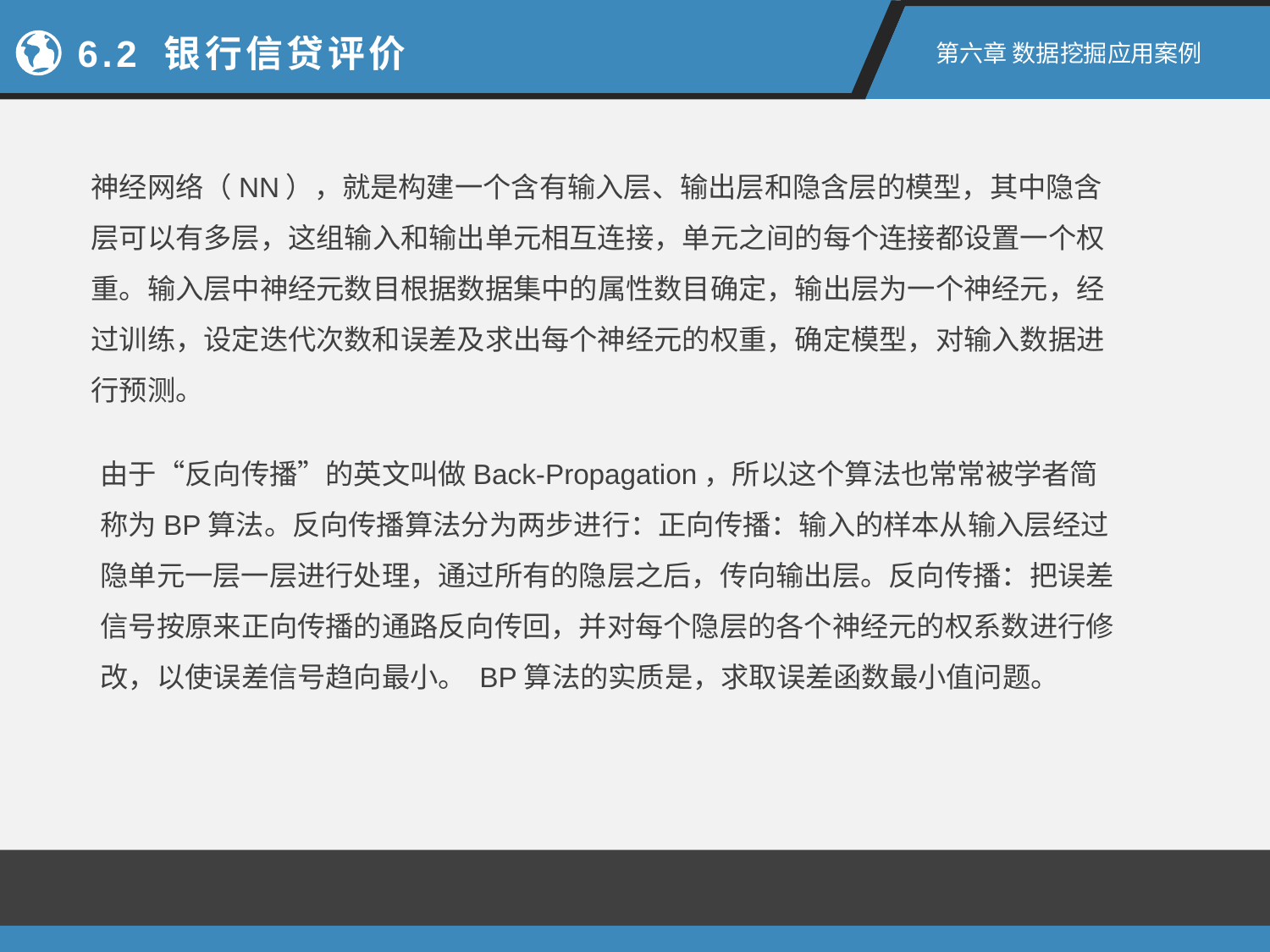

6.2 银行信贷评价

第六章 数据挖掘应用案例
神经网络（NN），就是构建一个含有输入层、输出层和隐含层的模型，其中隐含层可以有多层，这组输入和输出单元相互连接，单元之间的每个连接都设置一个权重。输入层中神经元数目根据数据集中的属性数目确定，输出层为一个神经元，经过训练，设定迭代次数和误差及求出每个神经元的权重，确定模型，对输入数据进行预测。
由于“反向传播”的英文叫做Back-Propagation，所以这个算法也常常被学者简称为BP算法。反向传播算法分为两步进行：正向传播：输入的样本从输入层经过隐单元一层一层进行处理，通过所有的隐层之后，传向输出层。反向传播：把误差信号按原来正向传播的通路反向传回，并对每个隐层的各个神经元的权系数进行修改，以使误差信号趋向最小。 BP算法的实质是，求取误差函数最小值问题。